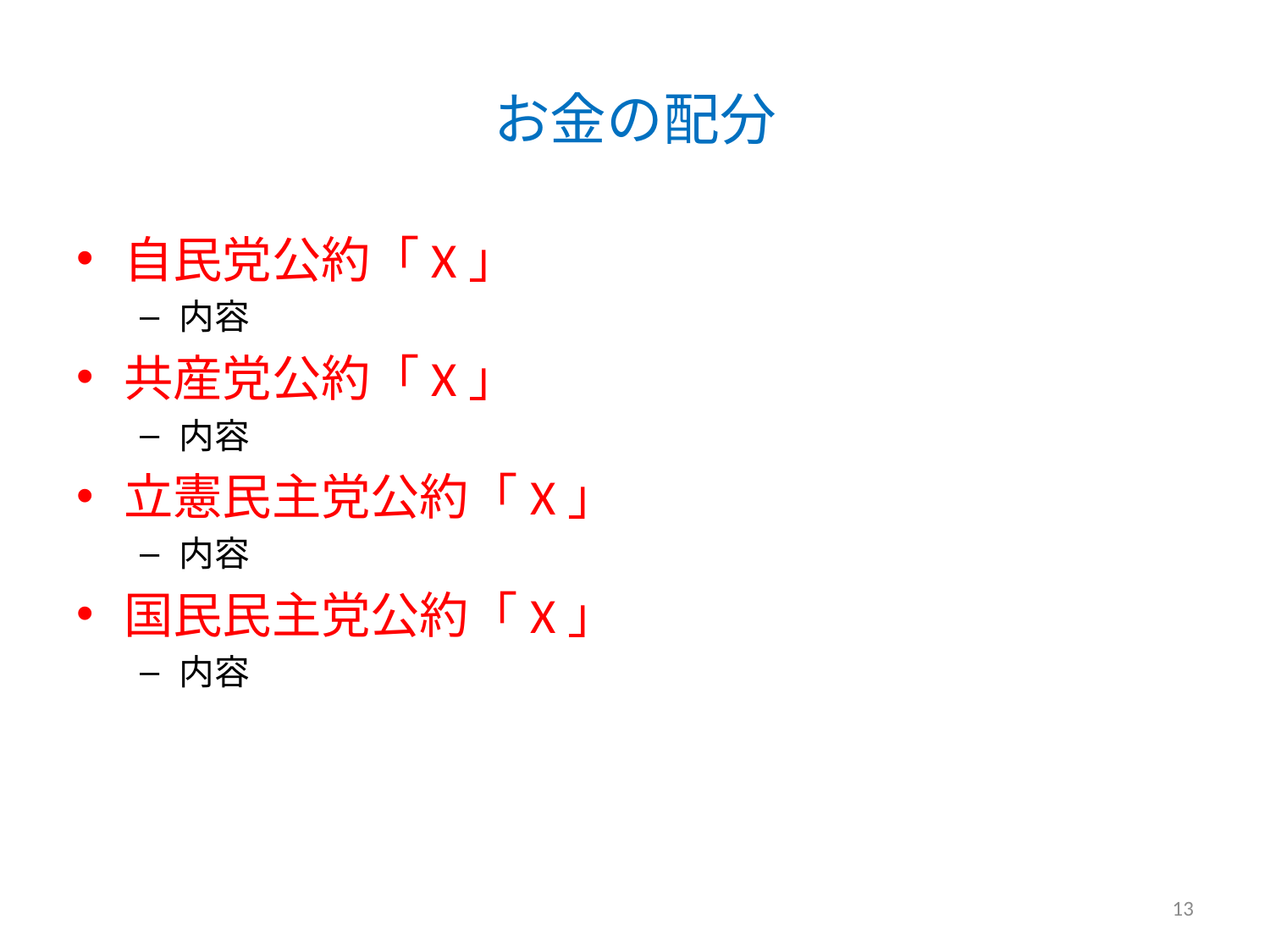

# お金の配分
自民党公約「X」
内容
共産党公約「X」
内容
立憲民主党公約「X」
内容
国民民主党公約「X」
内容

13